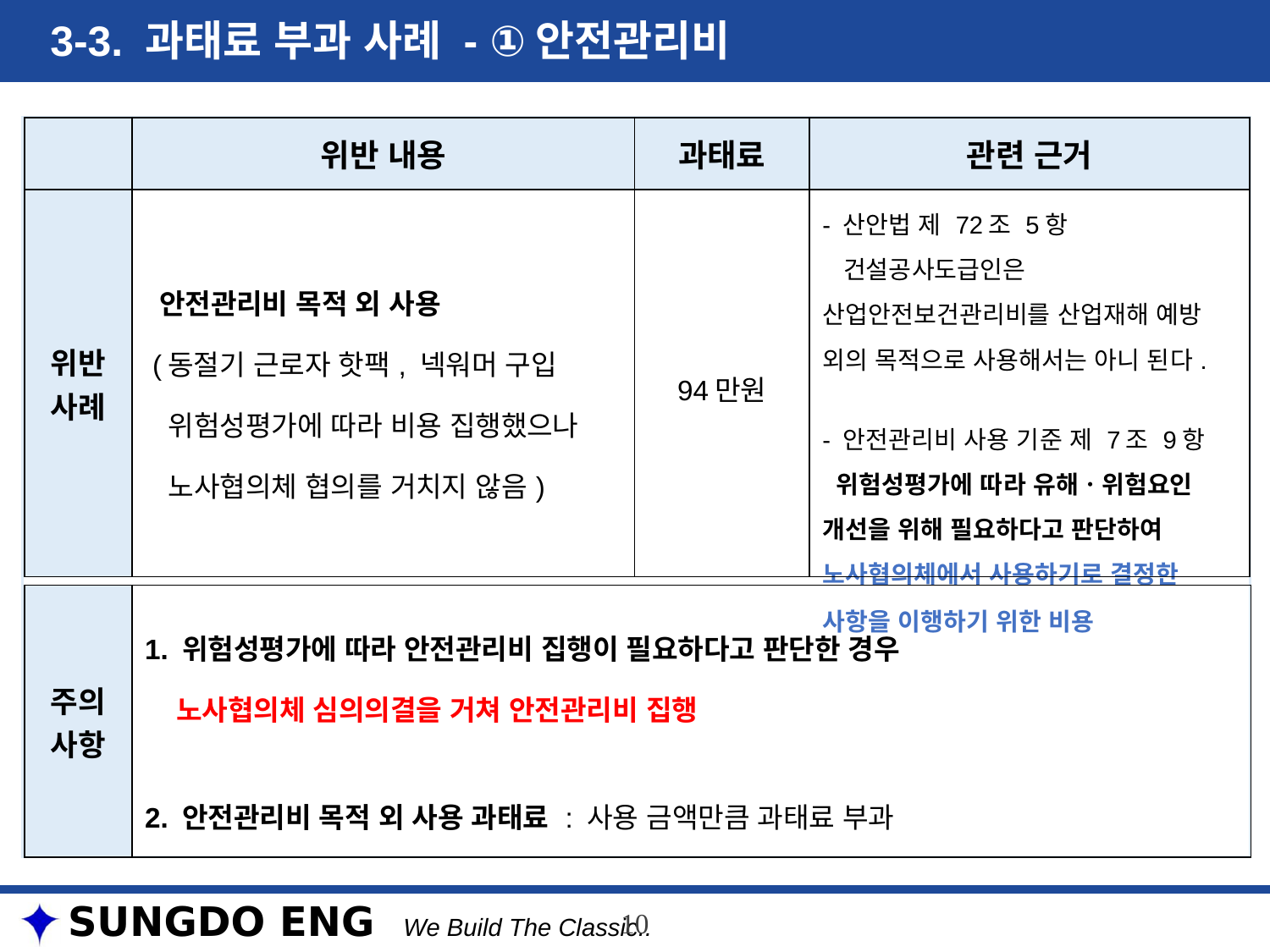

3-3. 과태료 부과 사례 - ①안전관리비
|  | 위반 내용 | 과태료 | 관련 근거 |
| --- | --- | --- | --- |
| 위반 사례 | 안전관리비 목적 외 사용 (동절기 근로자 핫팩, 넥워머 구입 위험성평가에 따라 비용 집행했으나 노사협의체 협의를 거치지 않음) | 94만원 | - 산안법 제 72조 5항 건설공사도급인은 산업안전보건관리비를 산업재해 예방 외의 목적으로 사용해서는 아니 된다. - 안전관리비 사용 기준 제 7조 9항 위험성평가에 따라 유해ㆍ위험요인 개선을 위해 필요하다고 판단하여 노사협의체에서 사용하기로 결정한 사항을 이행하기 위한 비용 |
| 주의 사항 | 1. 위험성평가에 따라 안전관리비 집행이 필요하다고 판단한 경우 노사협의체 심의의결을 거쳐 안전관리비 집행 2. 안전관리비 목적 외 사용 과태료 : 사용 금액만큼 과태료 부과 |
| --- | --- |
10